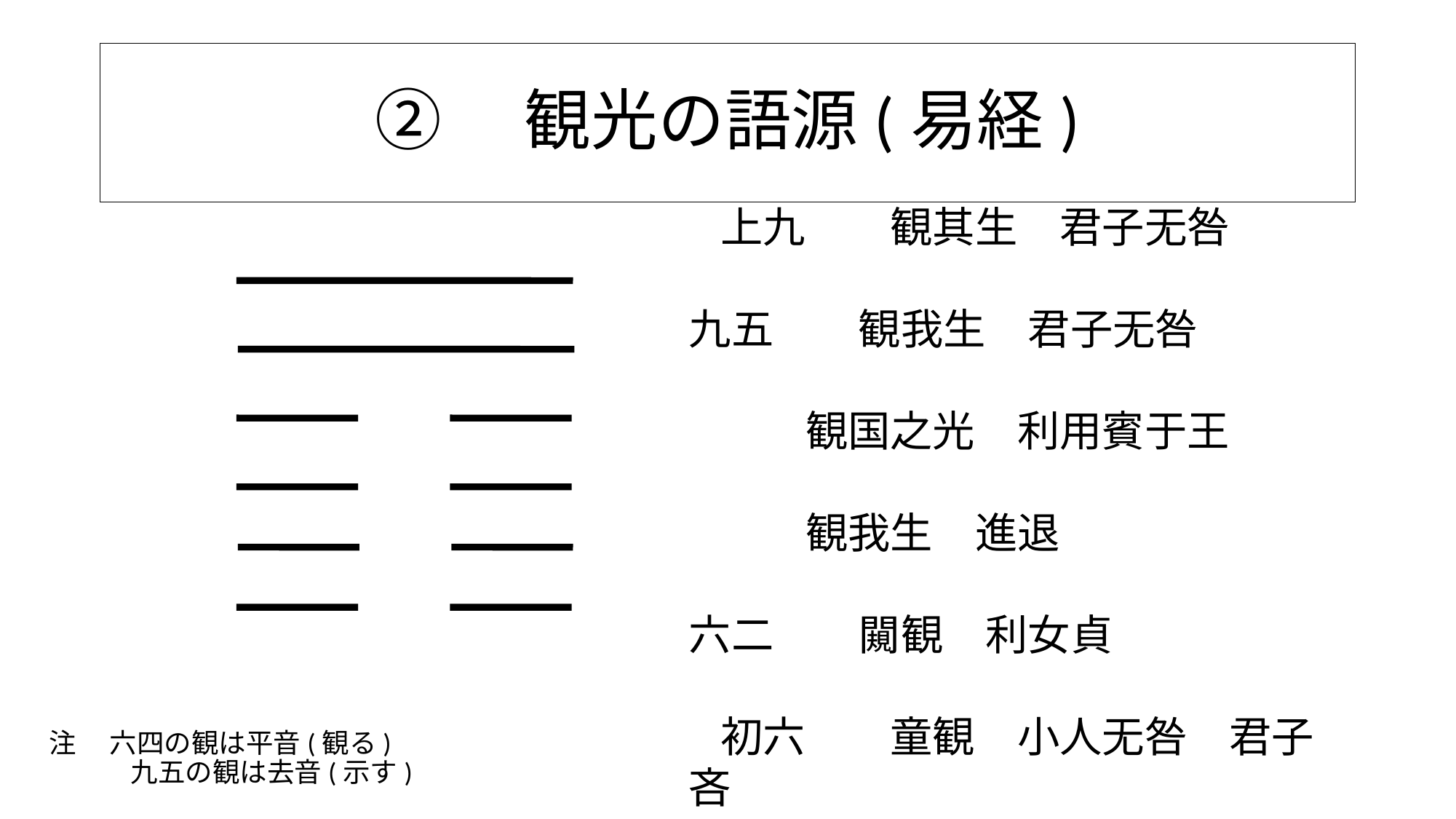

# ②　観光の語源(易経)

上九　　観其生　君子无咎
　
九五　　観我生　君子无咎

　　観国之光　利用賓于王

　　観我生　進退
六二　　闚観　利女貞

初六　　童観　小人无咎　君子吝

注　 六四の観は平音(観る)
　　　九五の観は去音(示す)